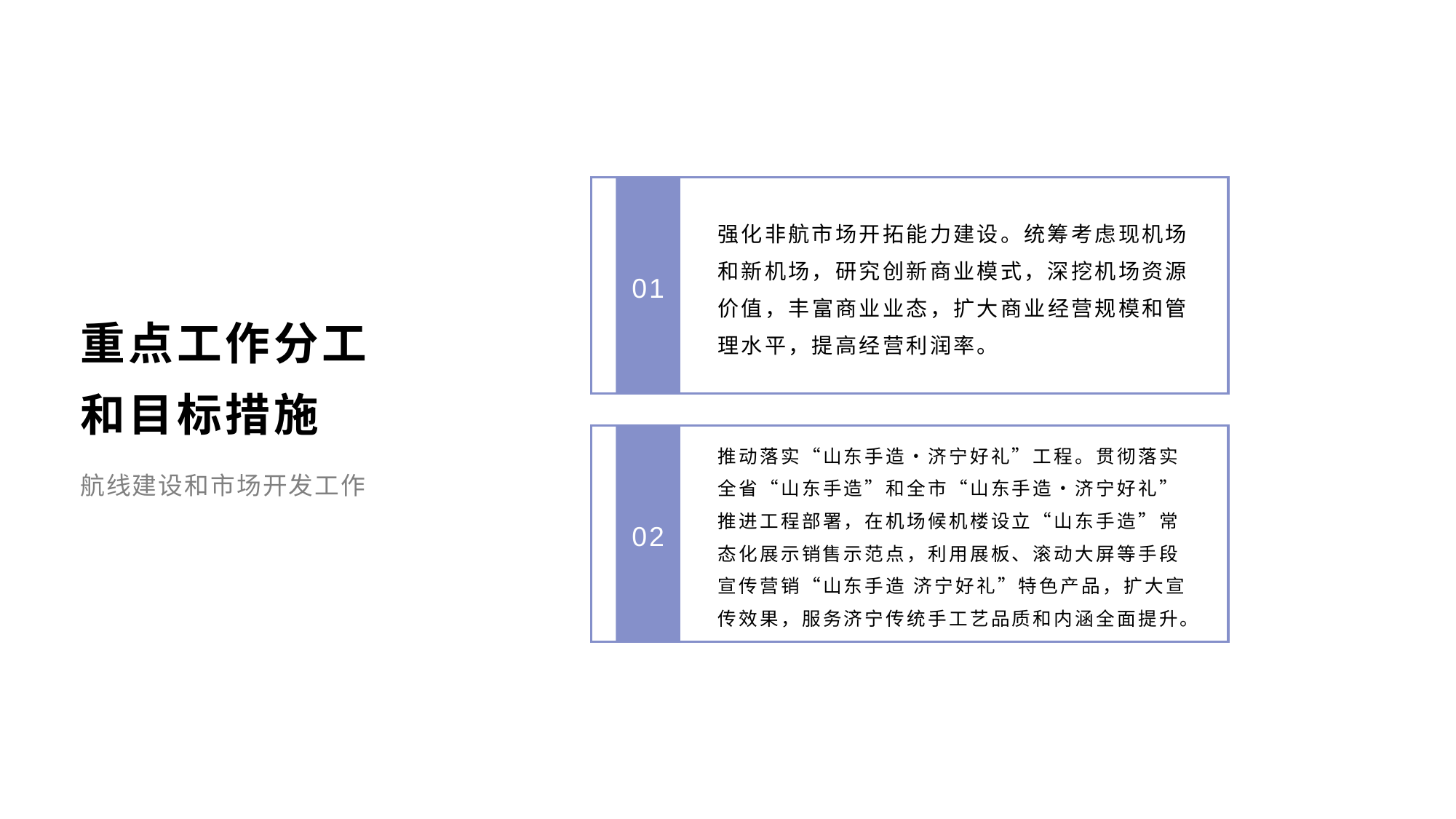

01
强化非航市场开拓能力建设。统筹考虑现机场和新机场，研究创新商业模式，深挖机场资源价值，丰富商业业态，扩大商业经营规模和管理水平，提高经营利润率。
重点工作分工和目标措施

02
推动落实“山东手造•济宁好礼”工程。贯彻落实全省“山东手造”和全市“山东手造•济宁好礼”推进工程部署，在机场候机楼设立“山东手造”常态化展示销售示范点，利用展板、滚动大屏等手段宣传营销“山东手造 济宁好礼”特色产品，扩大宣传效果，服务济宁传统手工艺品质和内涵全面提升。
航线建设和市场开发工作